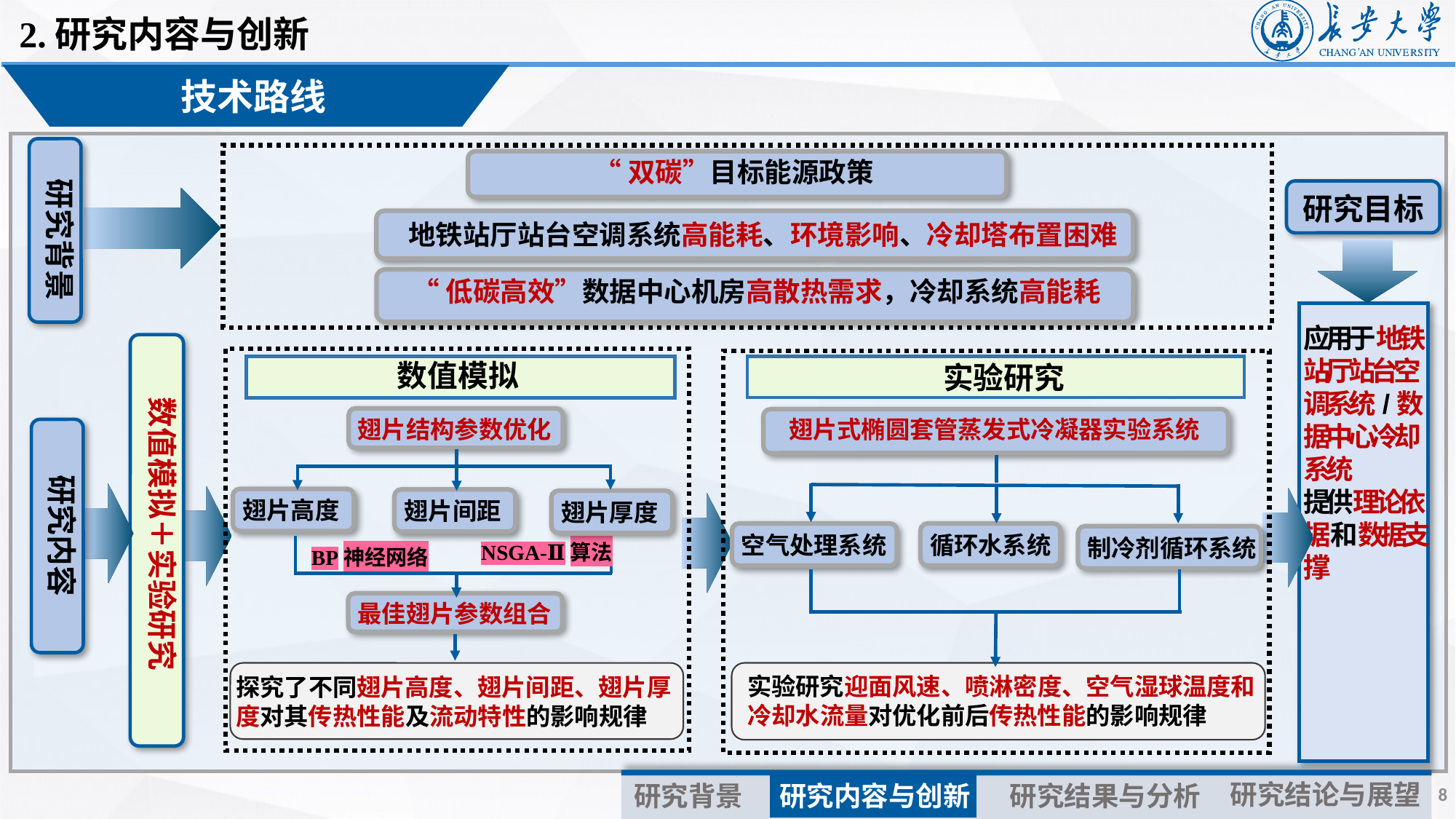

“低碳高效”数据中心机房高散热需求，冷却系统高能耗

2.研究内容与创新
“双碳”目标能源政策

技术路线

研究背景

研究目标

地铁站厅站台空调系统高能耗、环境影响、冷却塔布置困难

应用于地铁站厅站台空调系统/数据中心冷却系统
提供理论依据和数据支撑
数值模拟＋实验研究

数值模拟
实验研究

翅片结构参数优化

翅片式椭圆套管蒸发式冷凝器实验系统

翅片高度
NSGA-Ⅱ算法

翅片间距

翅片厚度

空气处理系统

循环水系统

制冷剂循环系统
BP神经网络

最佳翅片参数组合

实验研究迎面风速、喷淋密度、空气湿球温度和冷却水流量对优化前后传热性能的影响规律

探究了不同翅片高度、翅片间距、翅片厚度对其传热性能及流动特性的影响规律
研究内容

+

研究结论与展望
研究背景
研究内容与创新

研究结果与分析

8